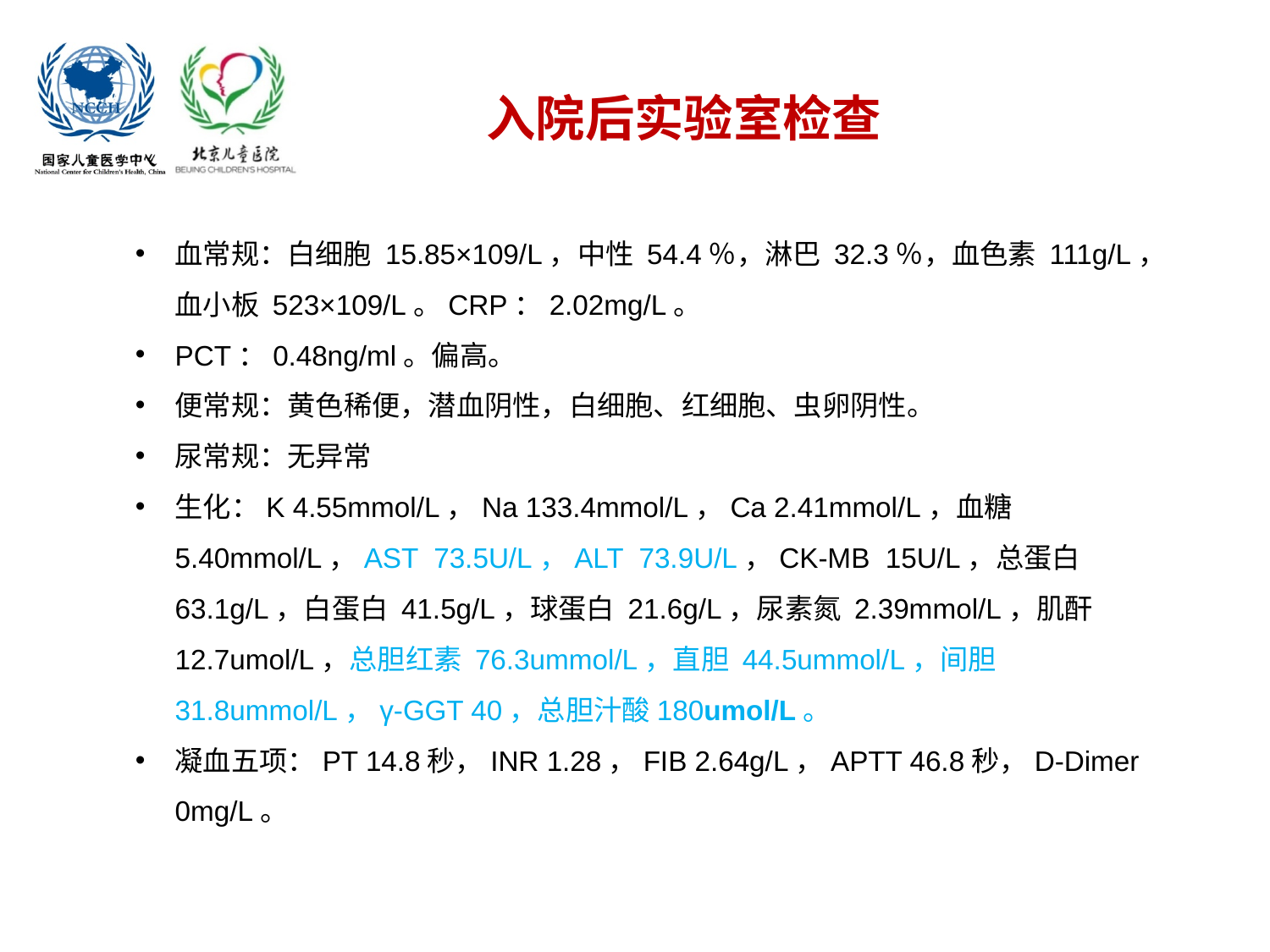

# 入院后实验室检查
血常规：白细胞 15.85×109/L，中性 54.4％，淋巴 32.3％，血色素 111g/L，血小板 523×109/L。CRP：2.02mg/L。
PCT：0.48ng/ml。偏高。
便常规：黄色稀便，潜血阴性，白细胞、红细胞、虫卵阴性。
尿常规：无异常
生化：K 4.55mmol/L，Na 133.4mmol/L，Ca 2.41mmol/L，血糖 5.40mmol/L，AST  73.5U/L，ALT  73.9U/L，CK-MB  15U/L，总蛋白 63.1g/L，白蛋白 41.5g/L，球蛋白 21.6g/L，尿素氮 2.39mmol/L，肌酐 12.7umol/L，总胆红素 76.3ummol/L，直胆 44.5ummol/L，间胆 31.8ummol/L，γ-GGT 40，总胆汁酸180umol/L。
凝血五项：PT 14.8秒，INR 1.28，FIB 2.64g/L，APTT 46.8秒，D-Dimer 0mg/L。